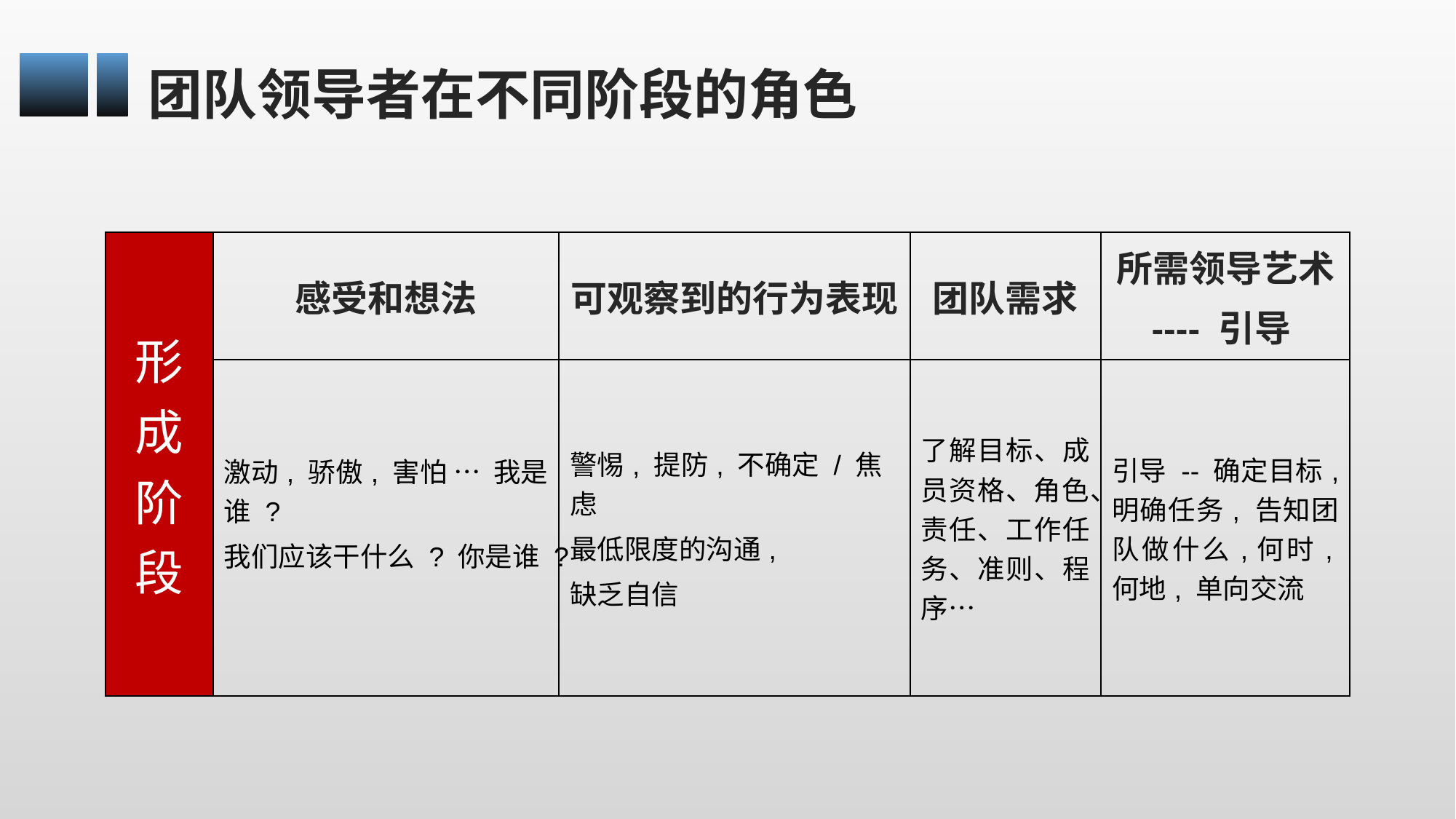

团队领导者在不同阶段的角色

| 形成阶段 | 感受和想法 | 可观察到的行为表现 | 团队需求 | 所需领导艺术 ---- 引导 |
| --- | --- | --- | --- | --- |
|  | 激动, 骄傲, 害怕 … 我是谁 ? 我们应该干什么 ? 你是谁 ? | 警惕, 提防, 不确定 / 焦虑 最低限度的沟通, 缺乏自信 | 了解目标、成员资格、角色、责任、工作任务、准则、程序… | 引导 -- 确定目标, 明确任务, 告知团队做什么,何时,何地, 单向交流 |